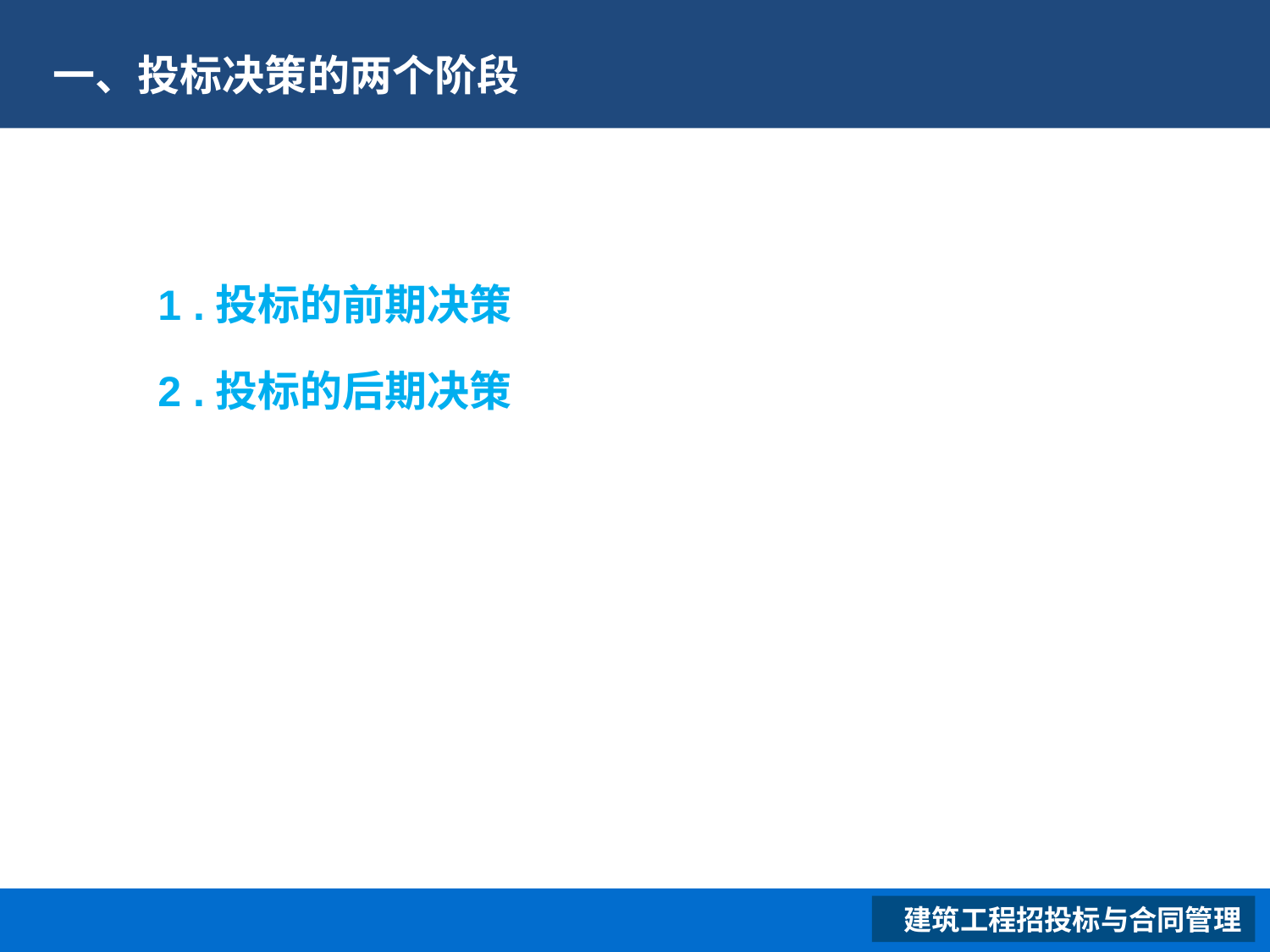

# 一、投标决策的两个阶段
1 .投标的前期决策
2 .投标的后期决策

  建筑工程招投标与合同管理
XXXXXXXXXXXXXXXXXX